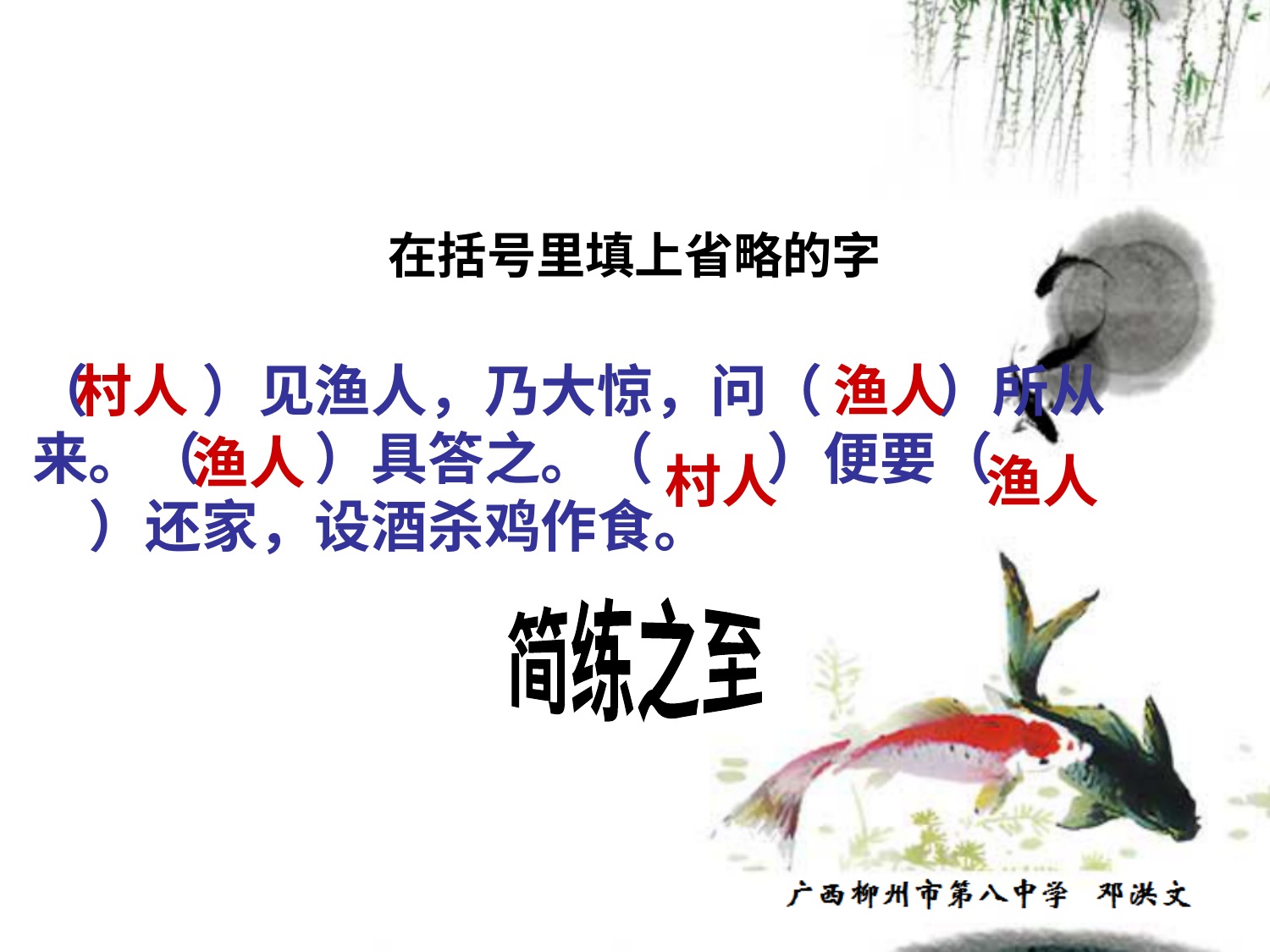

# 在括号里填上省略的字
（　　）见渔人，乃大惊，问（　　）所从来。（　　）具答之。（　　）便要（　　）还家，设酒杀鸡作食。
渔人
村人
渔人
村人
渔人
简练之至